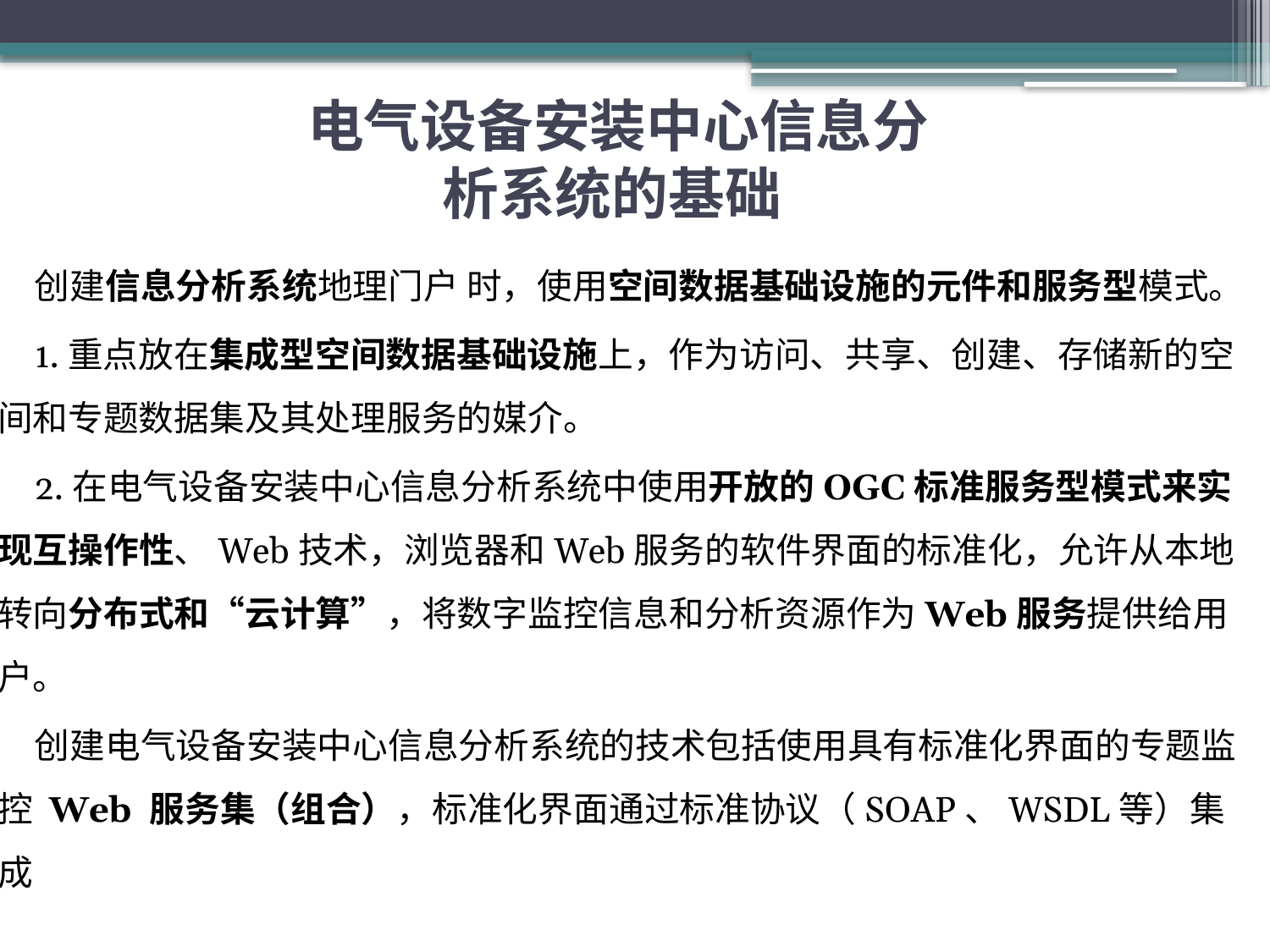

# 电气设备安装中心信息分析系统的基础
创建信息分析系统地理门户 时，使用空间数据基础设施的元件和服务型模式。
1.重点放在集成型空间数据基础设施上，作为访问、共享、创建、存储新的空间和专题数据集及其处理服务的媒介。
2.在电气设备安装中心信息分析系统中使用开放的OGC标准服务型模式来实现互操作性、Web技术，浏览器和Web服务的软件界面的标准化，允许从本地转向分布式和“云计算”，将数字监控信息和分析资源作为Web服务提供给用户。
创建电气设备安装中心信息分析系统的技术包括使用具有标准化界面的专题监控 Web 服务集（组合），标准化界面通过标准协议（SOAP、WSDL等）集成